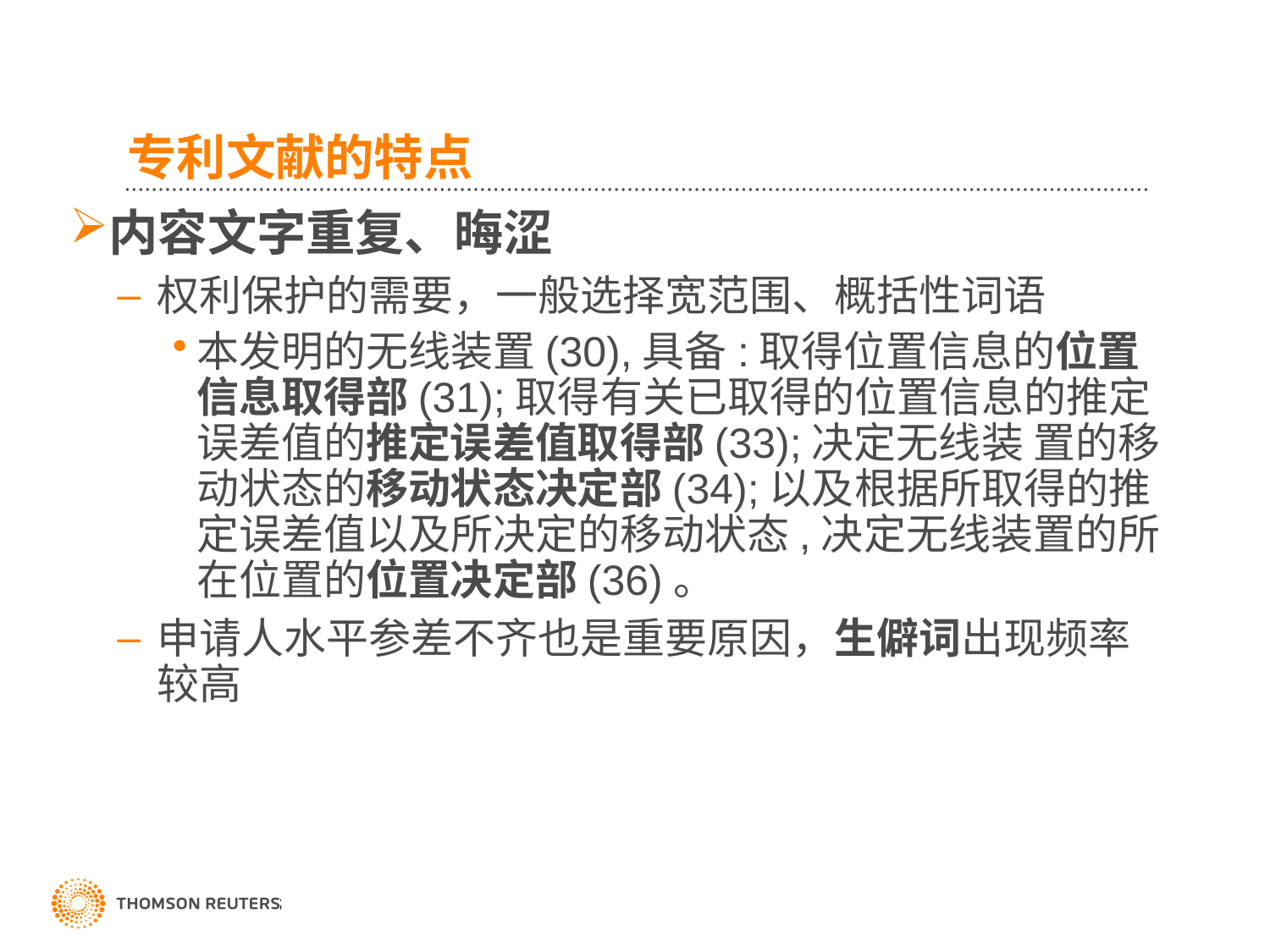

# 专利文献的特点
内容文字重复、晦涩
权利保护的需要，一般选择宽范围、概括性词语
本发明的无线装置(30),具备:取得位置信息的位置信息取得部(31);取得有关已取得的位置信息的推定误差值的推定误差值取得部(33);决定无线装 置的移动状态的移动状态决定部(34);以及根据所取得的推定误差值以及所决定的移动状态,决定无线装置的所在位置的位置决定部(36)。
申请人水平参差不齐也是重要原因，生僻词出现频率较高